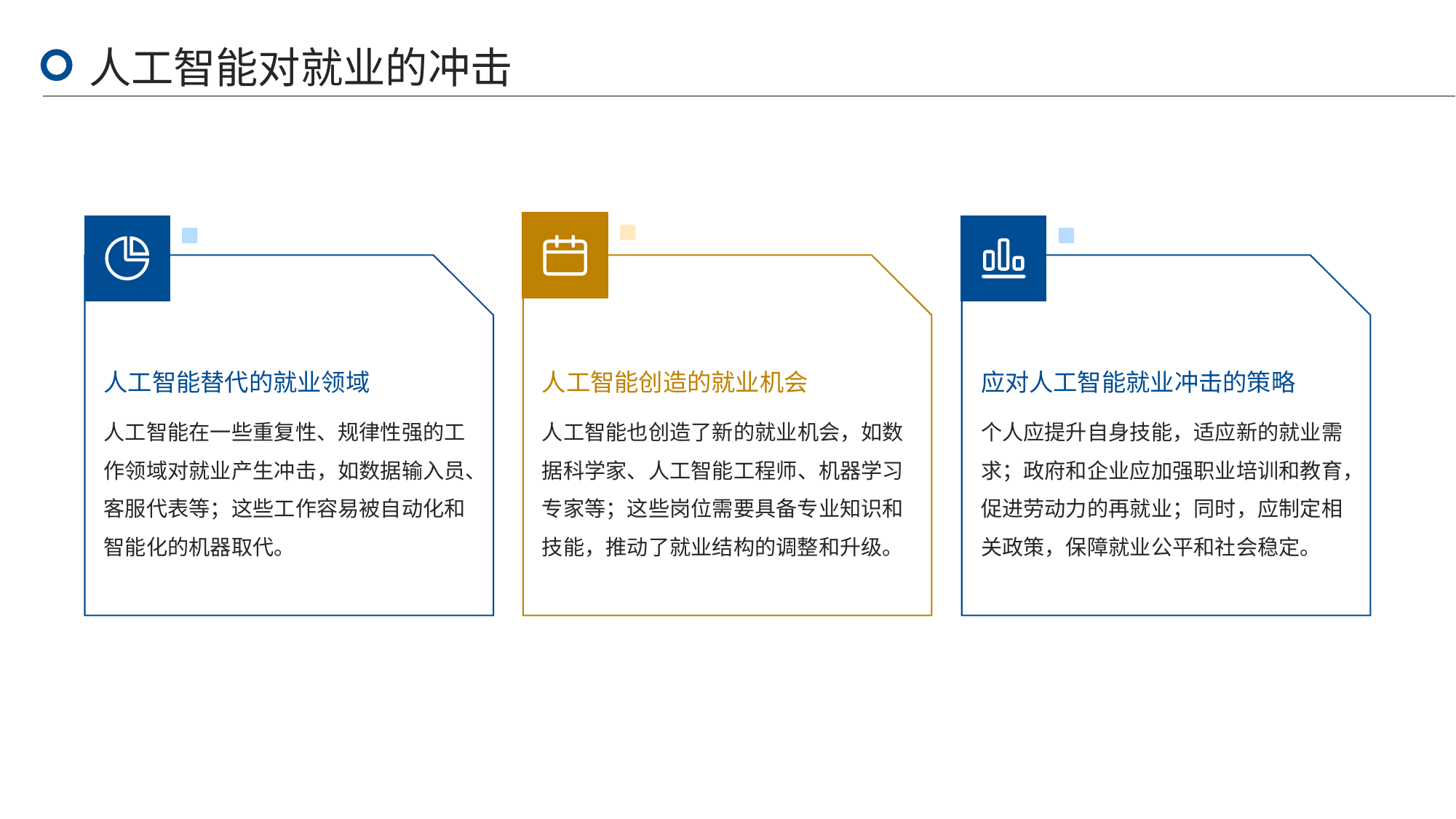

人工智能对就业的冲击

人工智能替代的就业领域
人工智能创造的就业机会
应对人工智能就业冲击的策略
人工智能在一些重复性、规律性强的工作领域对就业产生冲击，如数据输入员、客服代表等；这些工作容易被自动化和智能化的机器取代。
人工智能也创造了新的就业机会，如数据科学家、人工智能工程师、机器学习专家等；这些岗位需要具备专业知识和技能，推动了就业结构的调整和升级。
个人应提升自身技能，适应新的就业需求；政府和企业应加强职业培训和教育，促进劳动力的再就业；同时，应制定相关政策，保障就业公平和社会稳定。